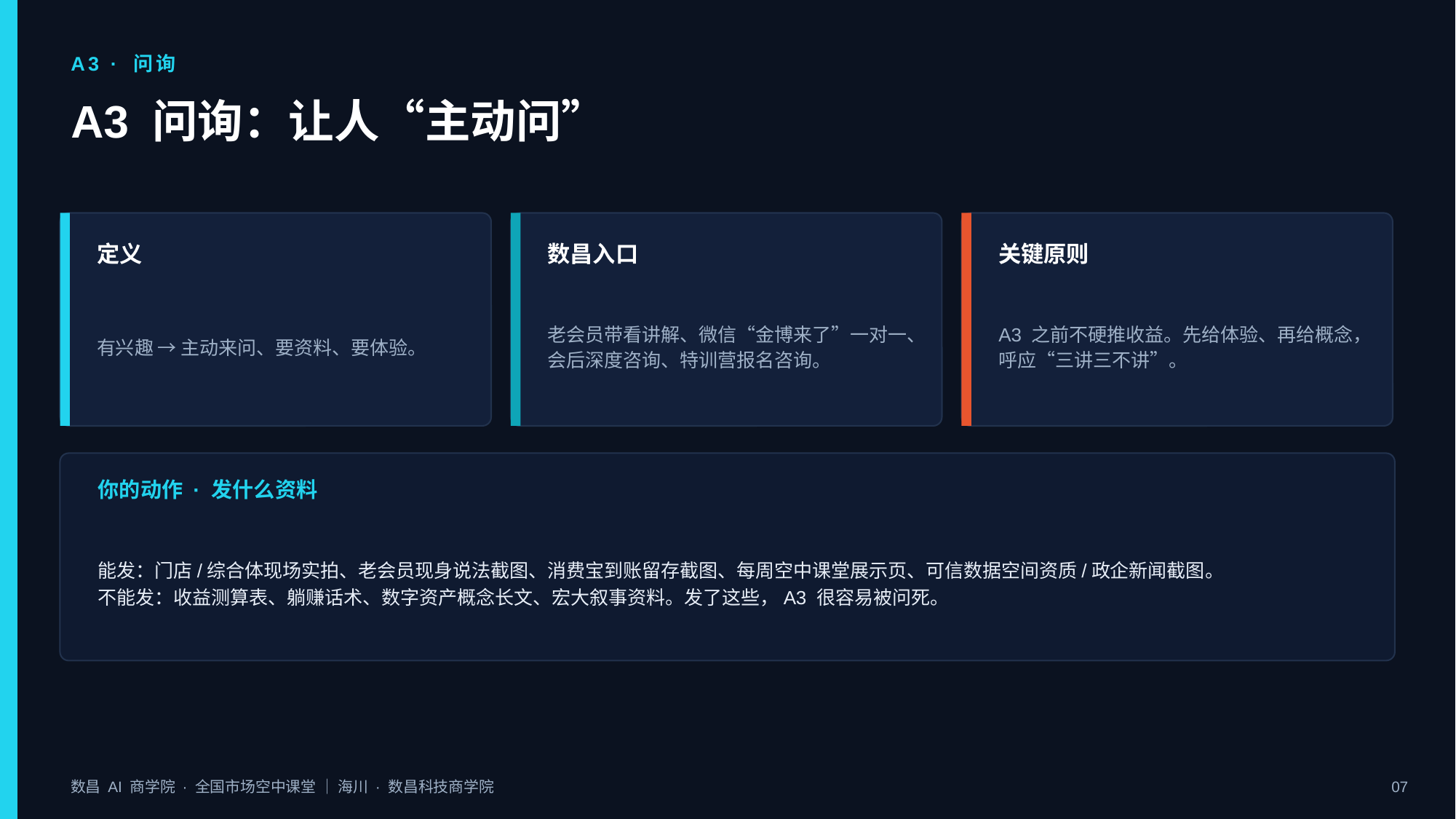

A3 · 问询
A3 问询：让人“主动问”

定义
数昌入口
关键原则
有兴趣 → 主动来问、要资料、要体验。
老会员带看讲解、微信“金博来了”一对一、会后深度咨询、特训营报名咨询。
A3 之前不硬推收益。先给体验、再给概念，呼应“三讲三不讲”。

你的动作 · 发什么资料
能发：门店/综合体现场实拍、老会员现身说法截图、消费宝到账留存截图、每周空中课堂展示页、可信数据空间资质/政企新闻截图。
不能发：收益测算表、躺赚话术、数字资产概念长文、宏大叙事资料。发了这些，A3 很容易被问死。
数昌 AI 商学院 · 全国市场空中课堂 ｜ 海川 · 数昌科技商学院
07